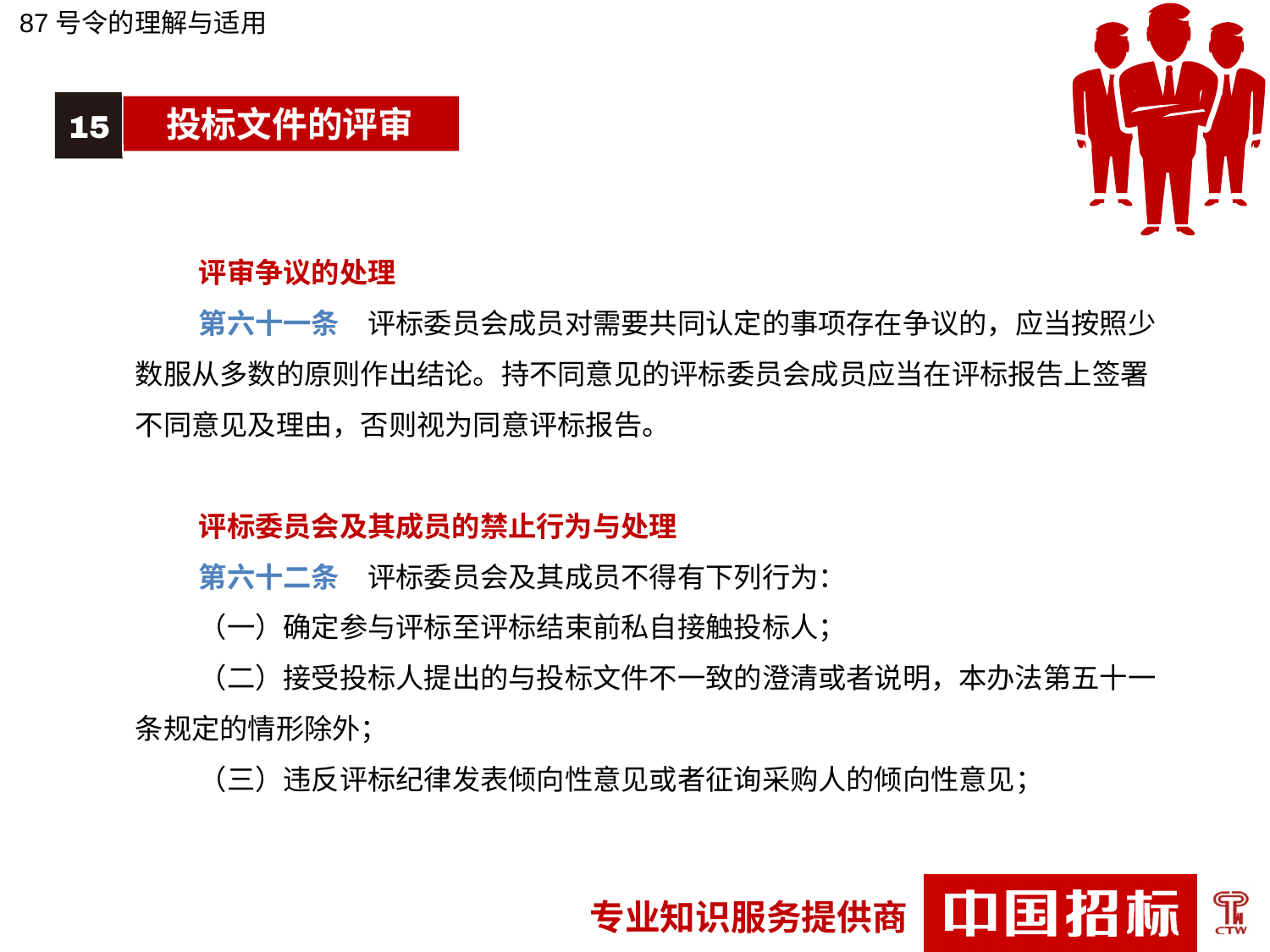

87号令的理解与适用

15
投标文件的评审
评审争议的处理
第六十一条　评标委员会成员对需要共同认定的事项存在争议的，应当按照少数服从多数的原则作出结论。持不同意见的评标委员会成员应当在评标报告上签署不同意见及理由，否则视为同意评标报告。

评标委员会及其成员的禁止行为与处理
第六十二条　评标委员会及其成员不得有下列行为：
（一）确定参与评标至评标结束前私自接触投标人；
（二）接受投标人提出的与投标文件不一致的澄清或者说明，本办法第五十一条规定的情形除外；
（三）违反评标纪律发表倾向性意见或者征询采购人的倾向性意见；